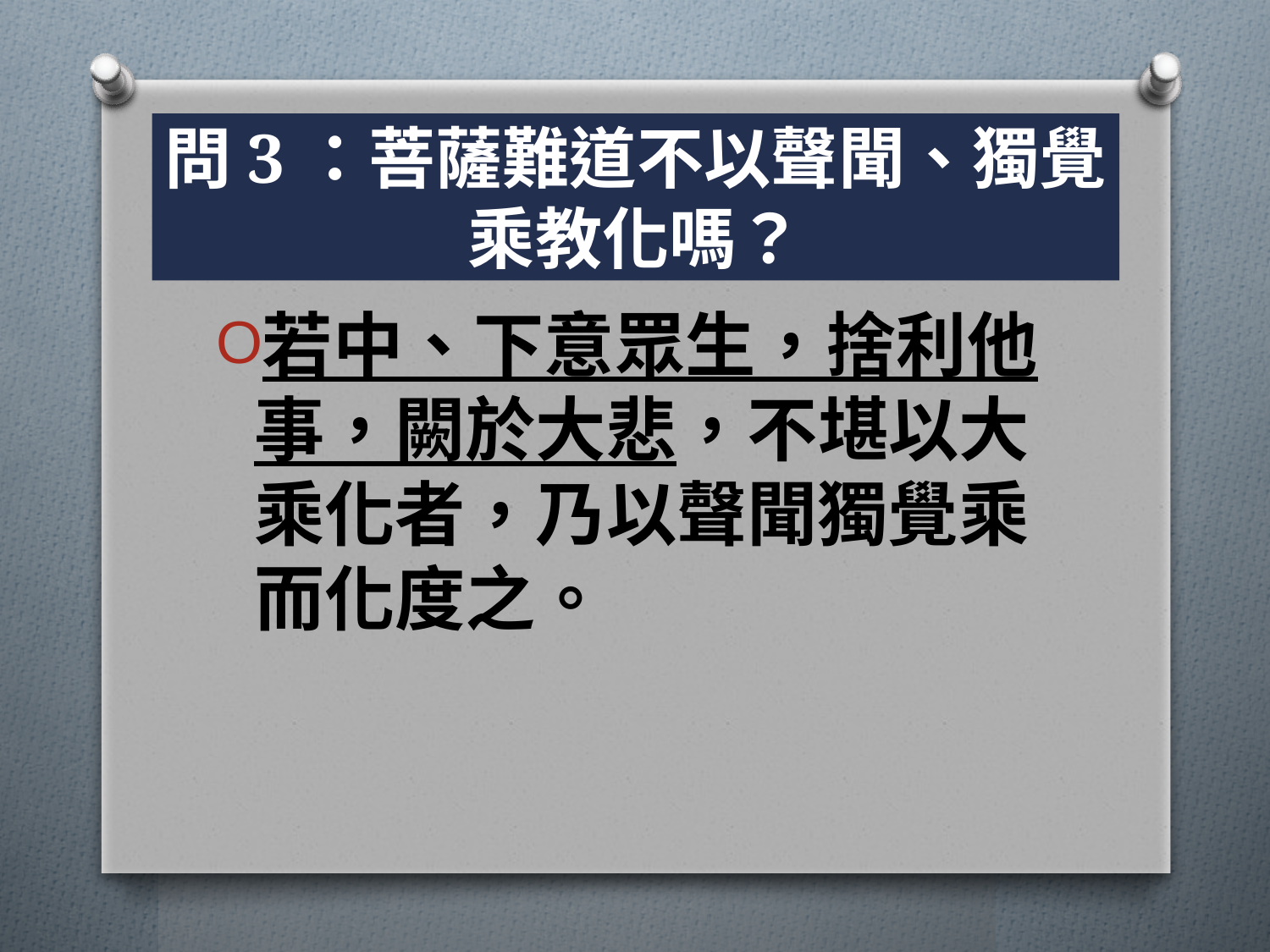

# 問3：菩薩難道不以聲聞、獨覺乘教化嗎？
若中、下意眾生，捨利他事，闕於大悲，不堪以大乘化者，乃以聲聞獨覺乘而化度之。